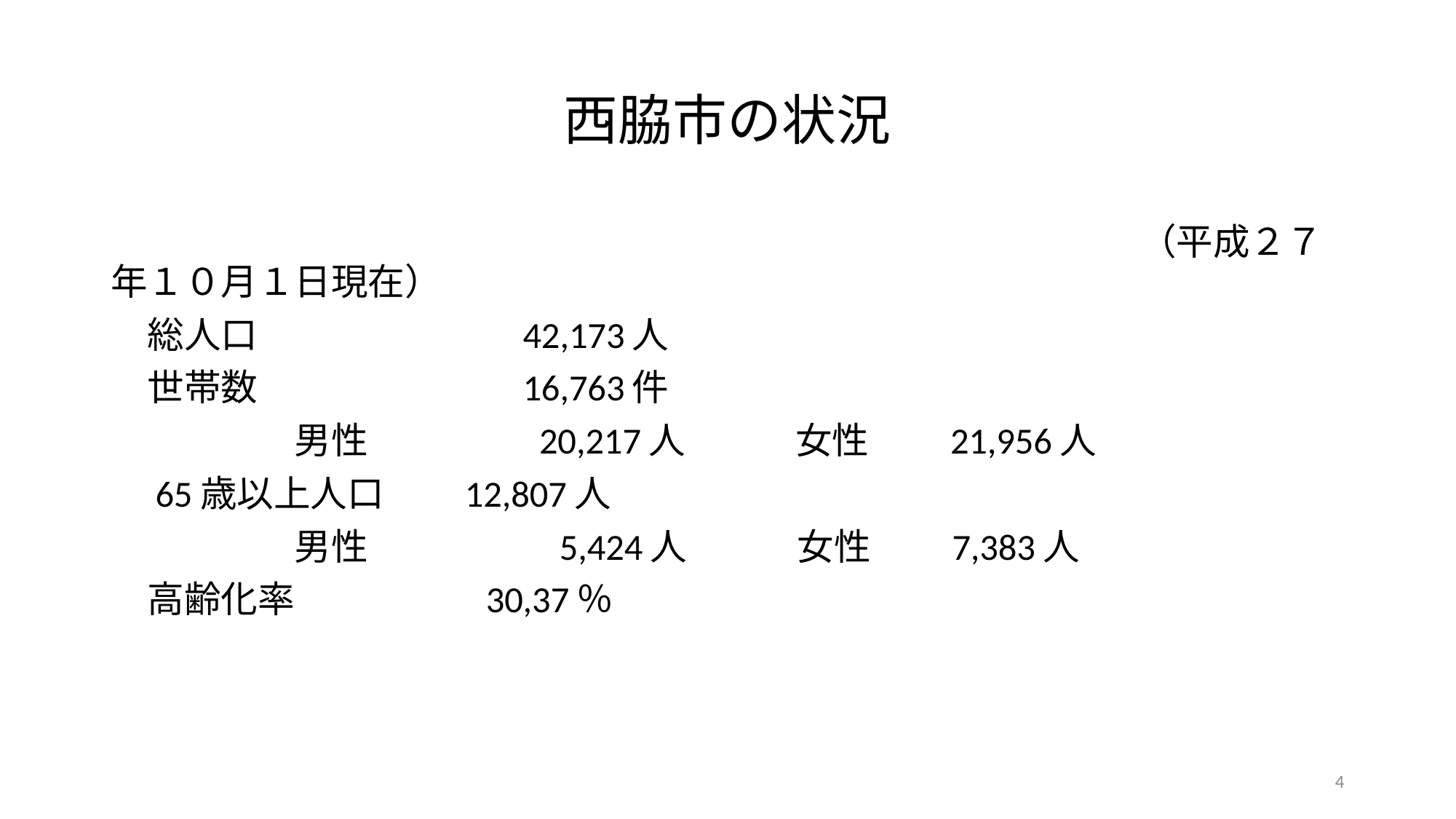

# 西脇市の状況
　　　　　　　　　　　　　　　　　　　　　　　　　　　　（平成２７年１０月１日現在）
　総人口　　　　　　　42,173人
　世帯数　　　　　　　16,763件
　　　　　男性　　　　  20,217人　　　女性　　21,956人
　65歳以上人口　　12,807人
　　　　　男性　　　　　5,424人　　　女性　　7,383人
　高齢化率　　　　　30,37％

4